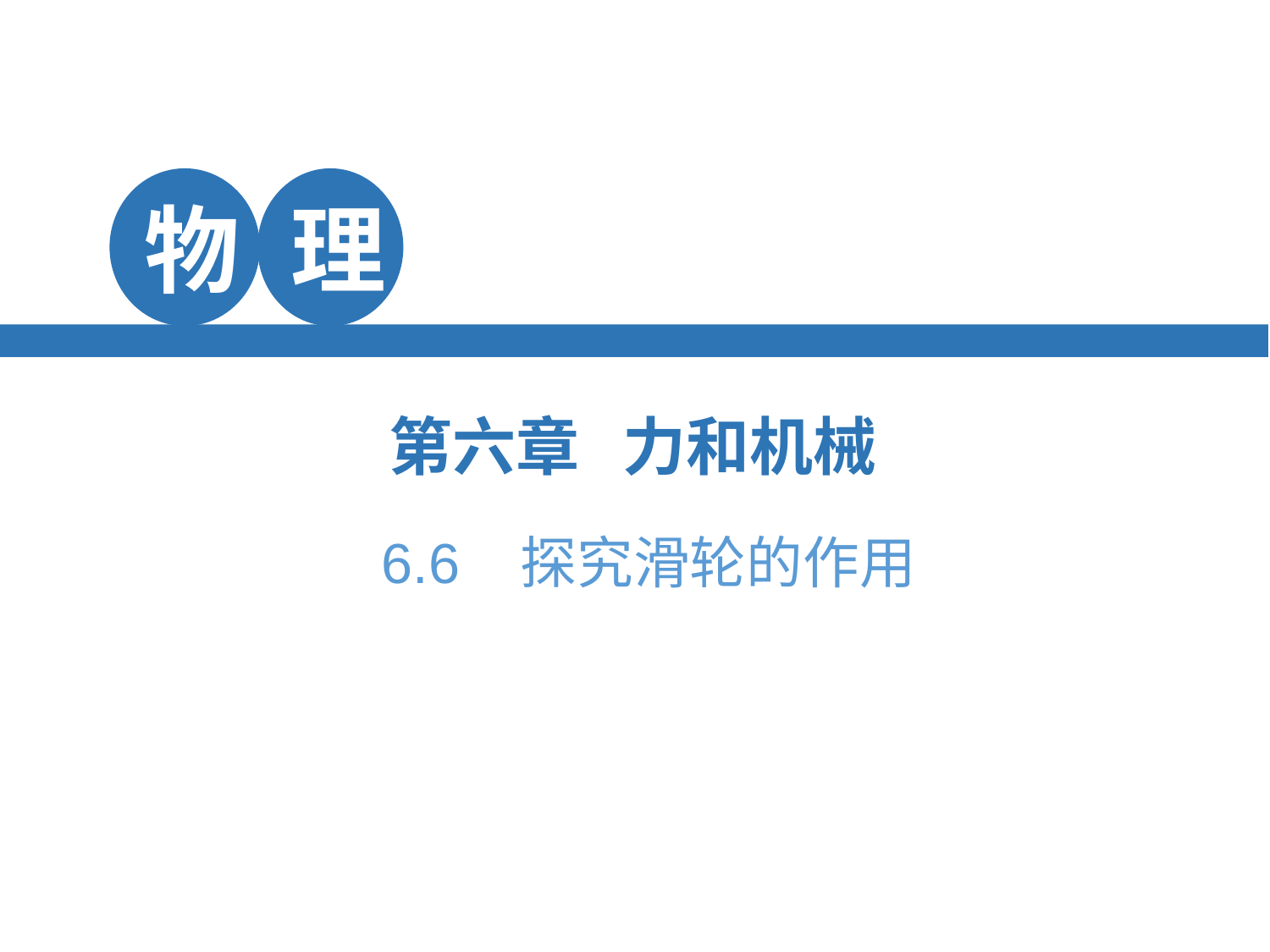

物
理

第六章   力和机械
学  视
  6.6   探究滑轮的作用